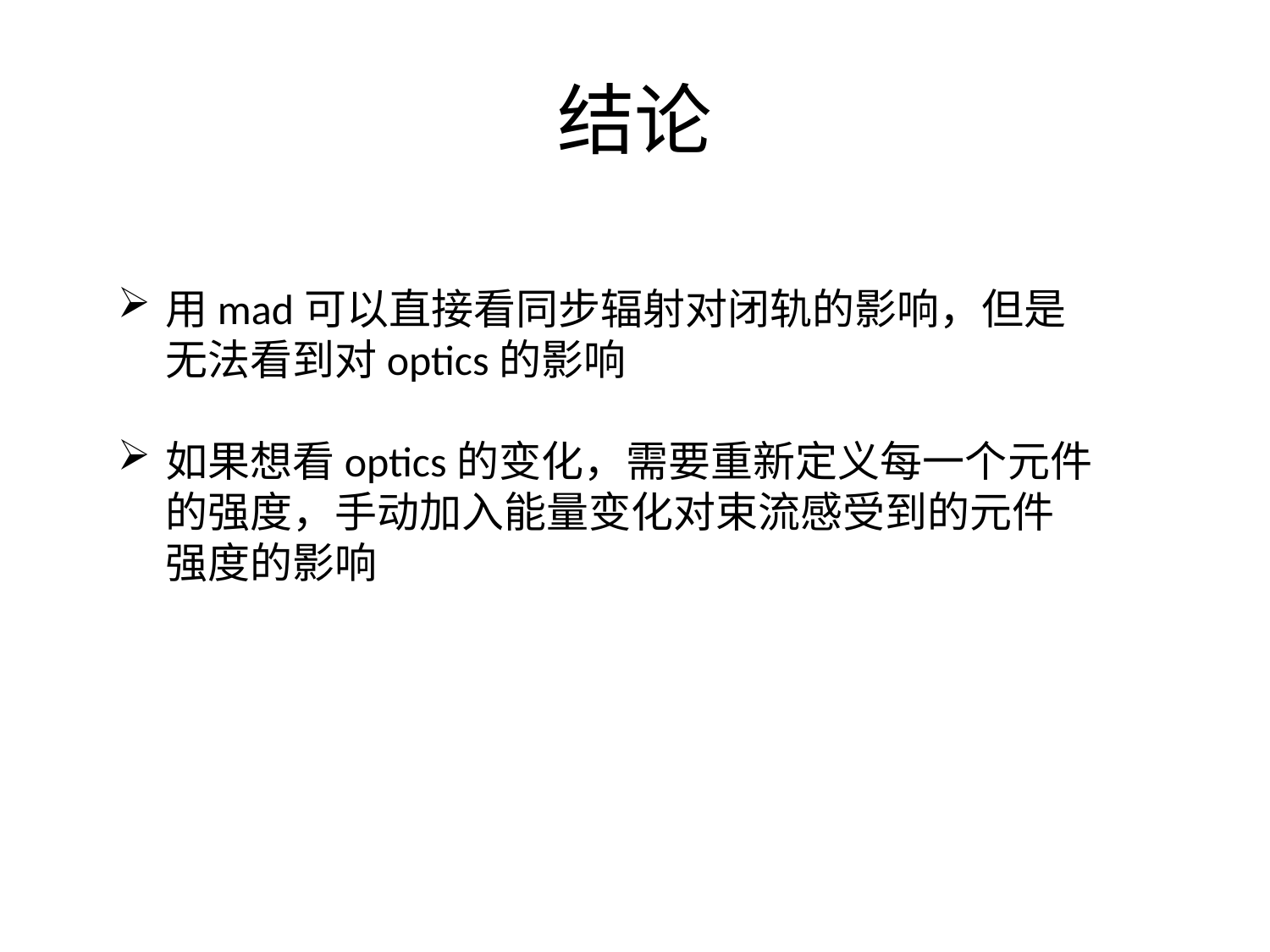

# 结论
用mad可以直接看同步辐射对闭轨的影响，但是无法看到对optics的影响

如果想看optics的变化，需要重新定义每一个元件的强度，手动加入能量变化对束流感受到的元件强度的影响